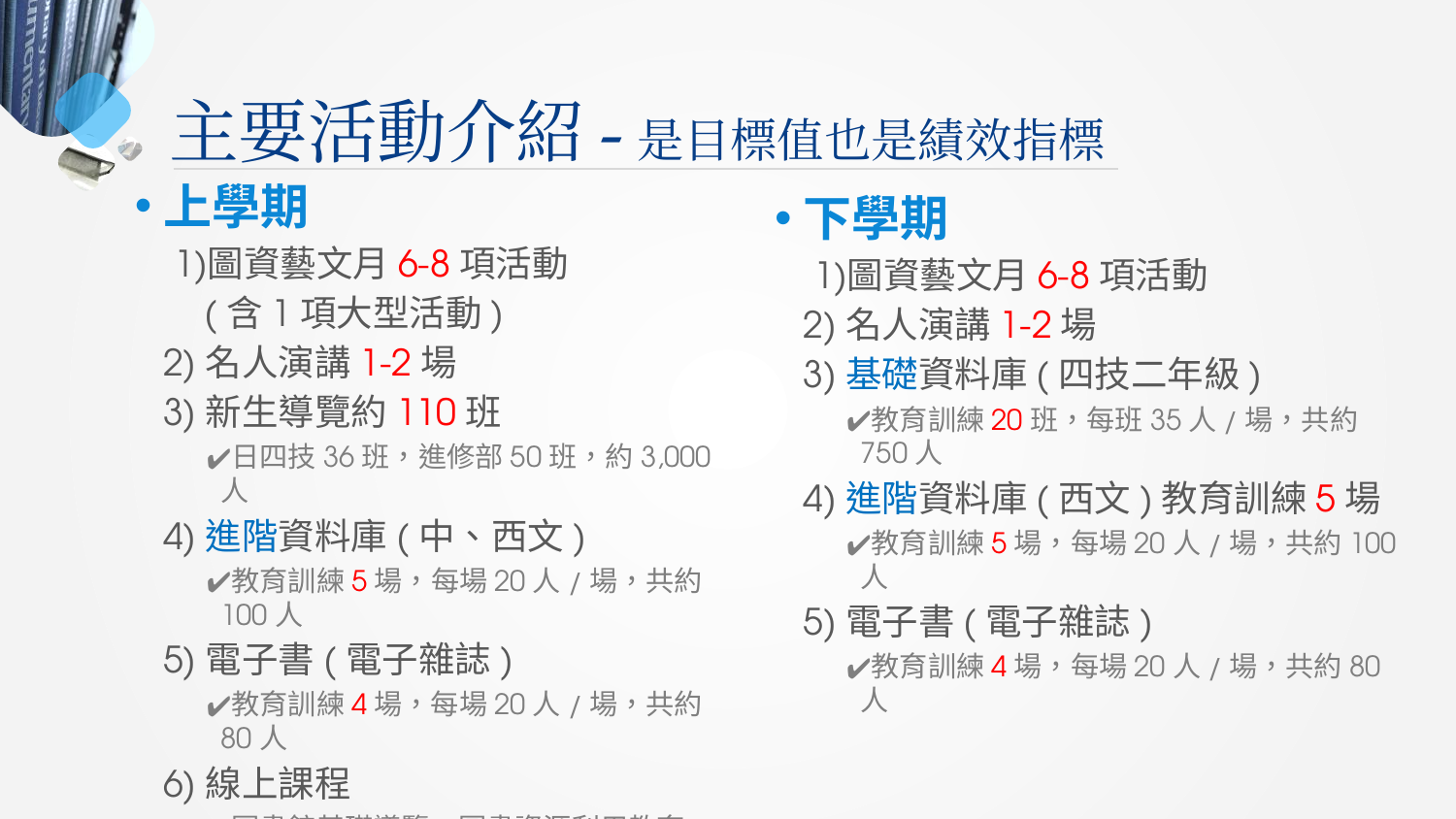

# 主要活動介紹-是目標值也是績效指標
上學期
圖資藝文月6-8項活動
    (含1項大型活動)
2)名人演講1-2場
3)新生導覽約110班
日四技36班，進修部50班，約3,000人
4)進階資料庫(中、西文)
教育訓練5場，每場20人/場，共約100人
5)電子書(電子雜誌)
教育訓練4場，每場20人/場，共約80人
6)線上課程
圖書館基礎導覽、圖書資源利用教育、電子書充電站、資料庫加油站

下學期
圖資藝文月6-8項活動
2)名人演講1-2場
3)基礎資料庫(四技二年級)
教育訓練20班，每班35人/場，共約750人
4)進階資料庫(西文)教育訓練5場
教育訓練5場，每場20人/場，共約100人
5)電子書(電子雜誌)
教育訓練4場，每場20人/場，共約80人